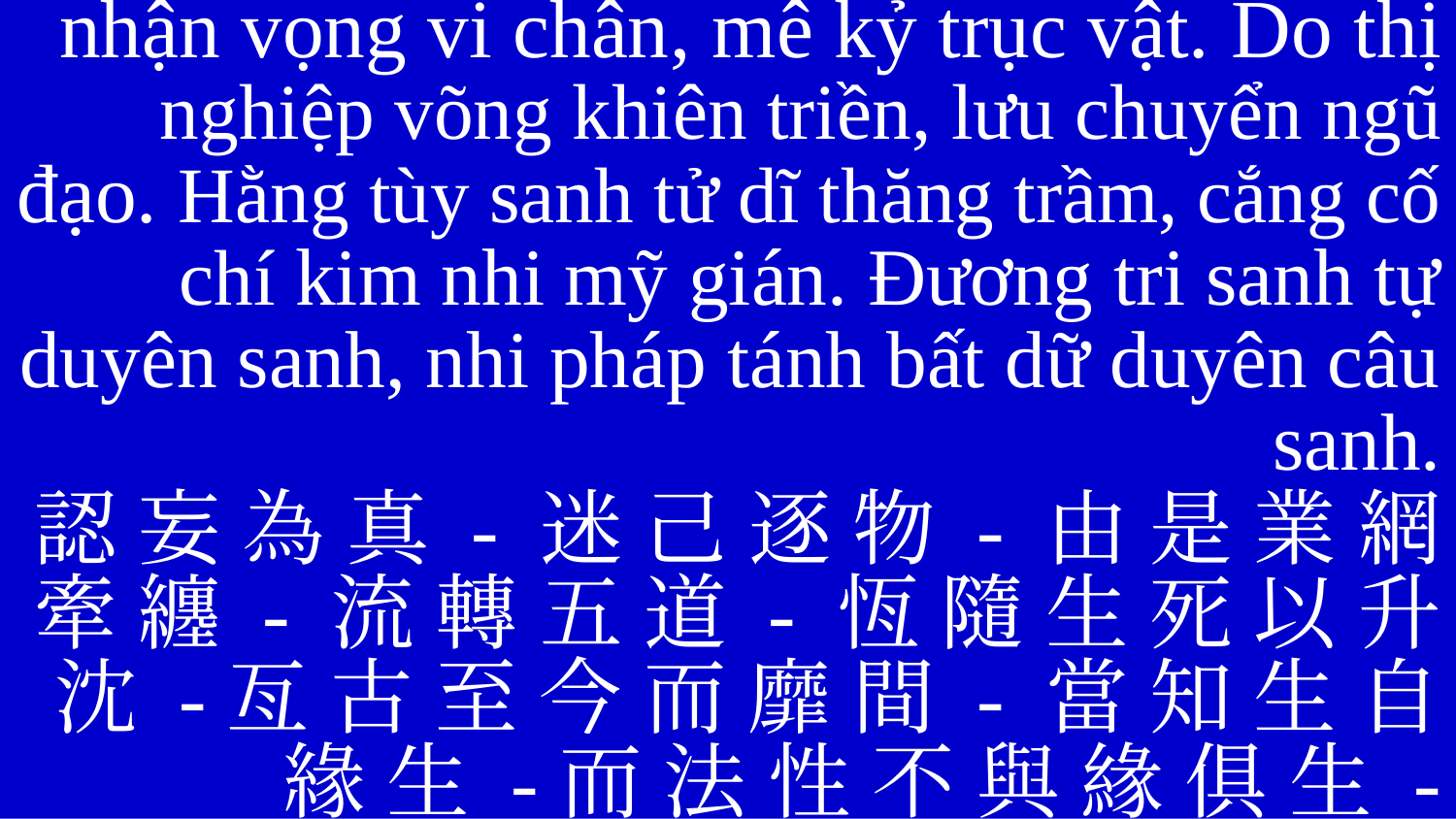

nhận vọng vi chân, mê kỷ trục vật. Do thị nghiệp võng khiên triền, lưu chuyển ngũ đạo. Hằng tùy sanh tử dĩ thăng trầm, cắng cố chí kim nhi mỹ gián. Đương tri sanh tự duyên sanh, nhi pháp tánh bất dữ duyên câu sanh.
認 妄 為 真 - 迷 己 逐 物 - 由 是 業 網 牽 纏 - 流 轉 五 道 - 恆 隨 生 死 以 升 沈 -亙 古 至 今 而 靡 間 - 當 知 生 自 緣 生 -而 法 性 不 與 緣 俱 生 -